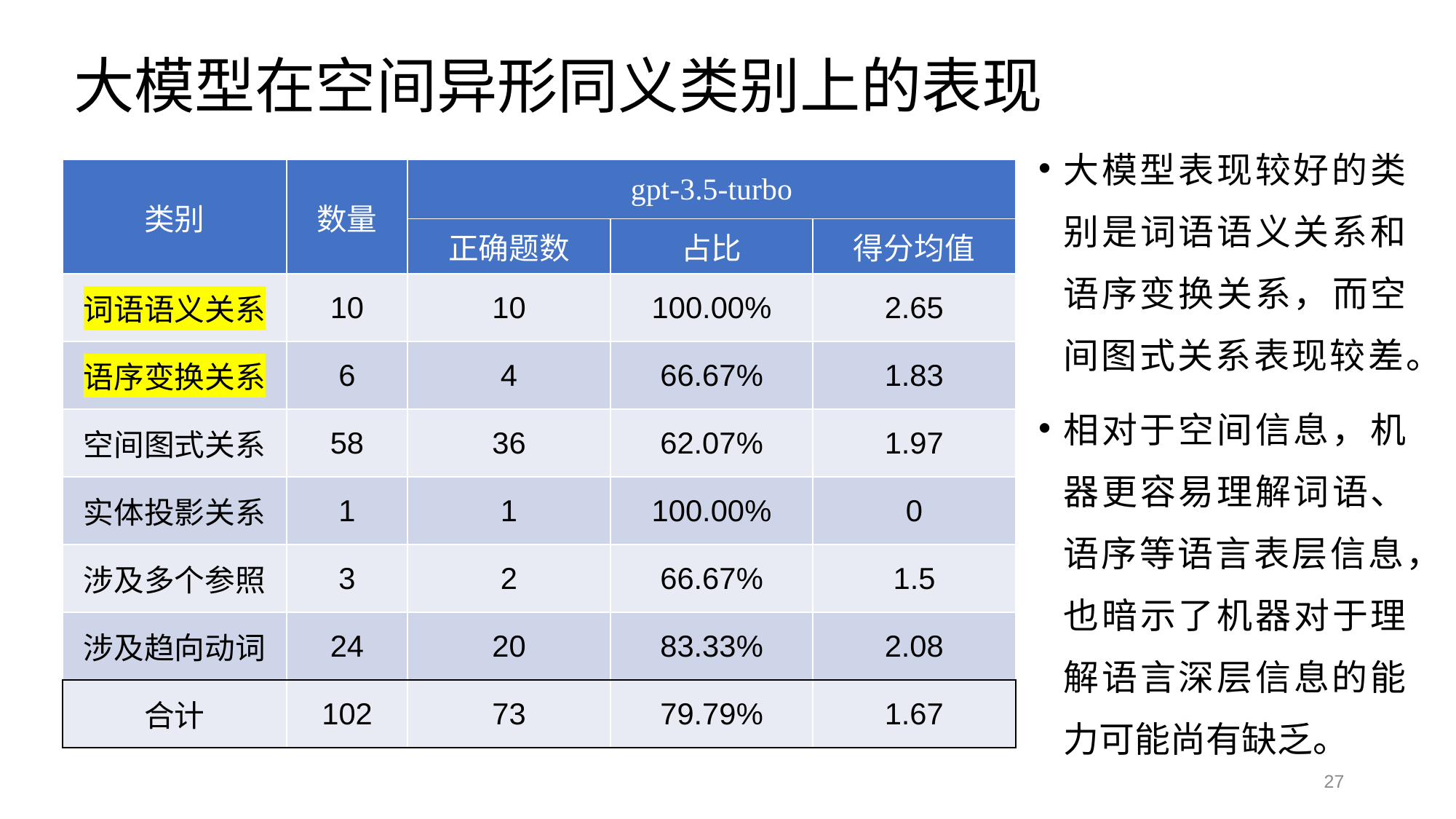

大模型在空间异形同义类别上的表现
大模型表现较好的类别是词语语义关系和语序变换关系，而空间图式关系表现较差。
相对于空间信息，机器更容易理解词语、语序等语言表层信息，也暗示了机器对于理解语言深层信息的能力可能尚有缺乏。
| 类别 | 数量 | gpt-3.5-turbo |  |  |
| --- | --- | --- | --- | --- |
|  |  | 正确题数 | 占比 | 得分均值 |
| 词语语义关系 | 10 | 10 | 100.00% | 2.65 |
| 语序变换关系 | 6 | 4 | 66.67% | 1.83 |
| 空间图式关系 | 58 | 36 | 62.07% | 1.97 |
| 实体投影关系 | 1 | 1 | 100.00% | 0 |
| 涉及多个参照 | 3 | 2 | 66.67% | 1.5 |
| 涉及趋向动词 | 24 | 20 | 83.33% | 2.08 |
| 合计 | 102 | 73 | 79.79% | 1.67 |
27